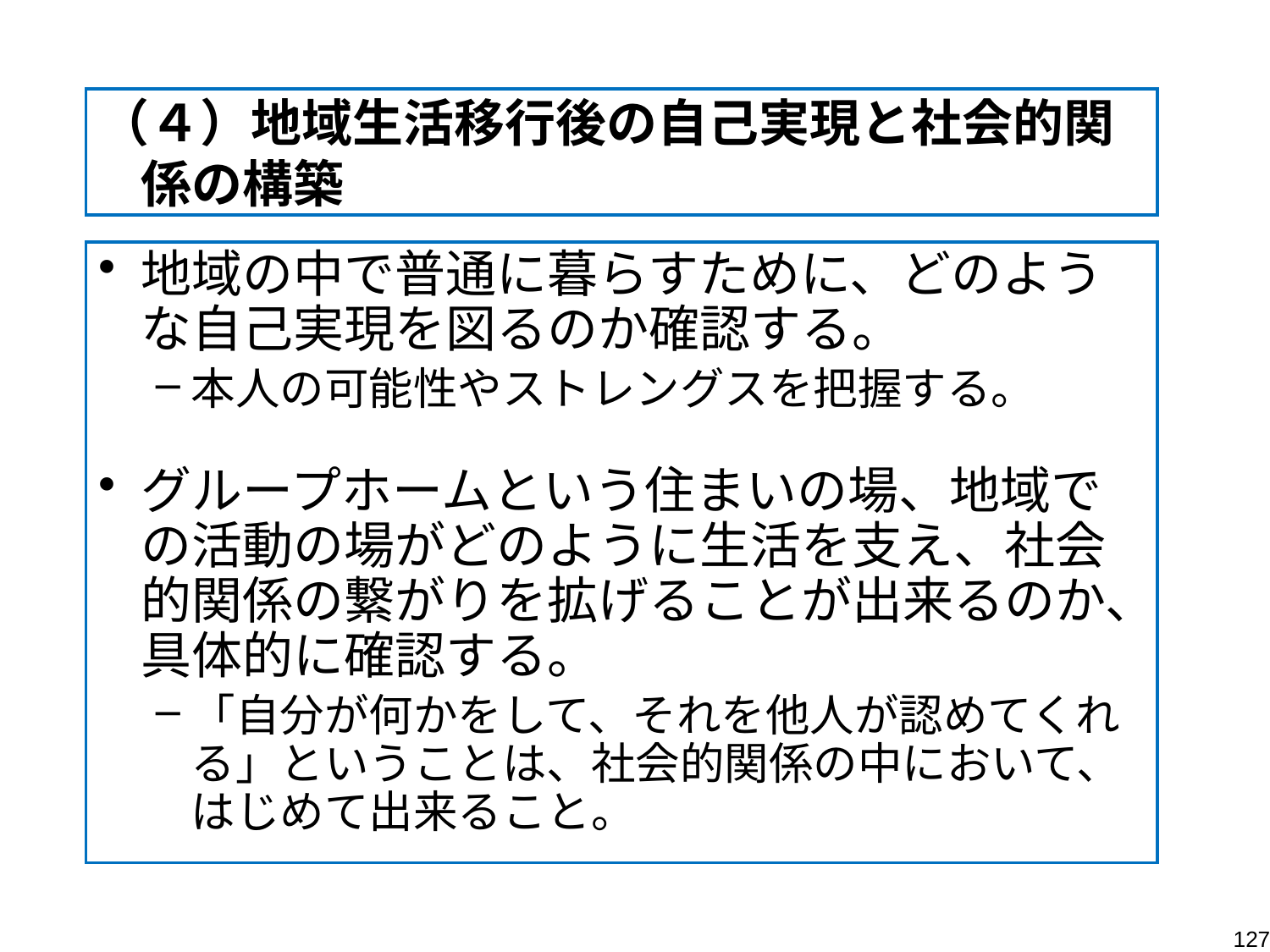

# （４）地域生活移行後の自己実現と社会的関係の構築
地域の中で普通に暮らすために、どのような自己実現を図るのか確認する。
本人の可能性やストレングスを把握する。

グループホームという住まいの場、地域での活動の場がどのように生活を支え、社会的関係の繋がりを拡げることが出来るのか、具体的に確認する。
「自分が何かをして、それを他人が認めてくれる」ということは、社会的関係の中において、はじめて出来ること。

127